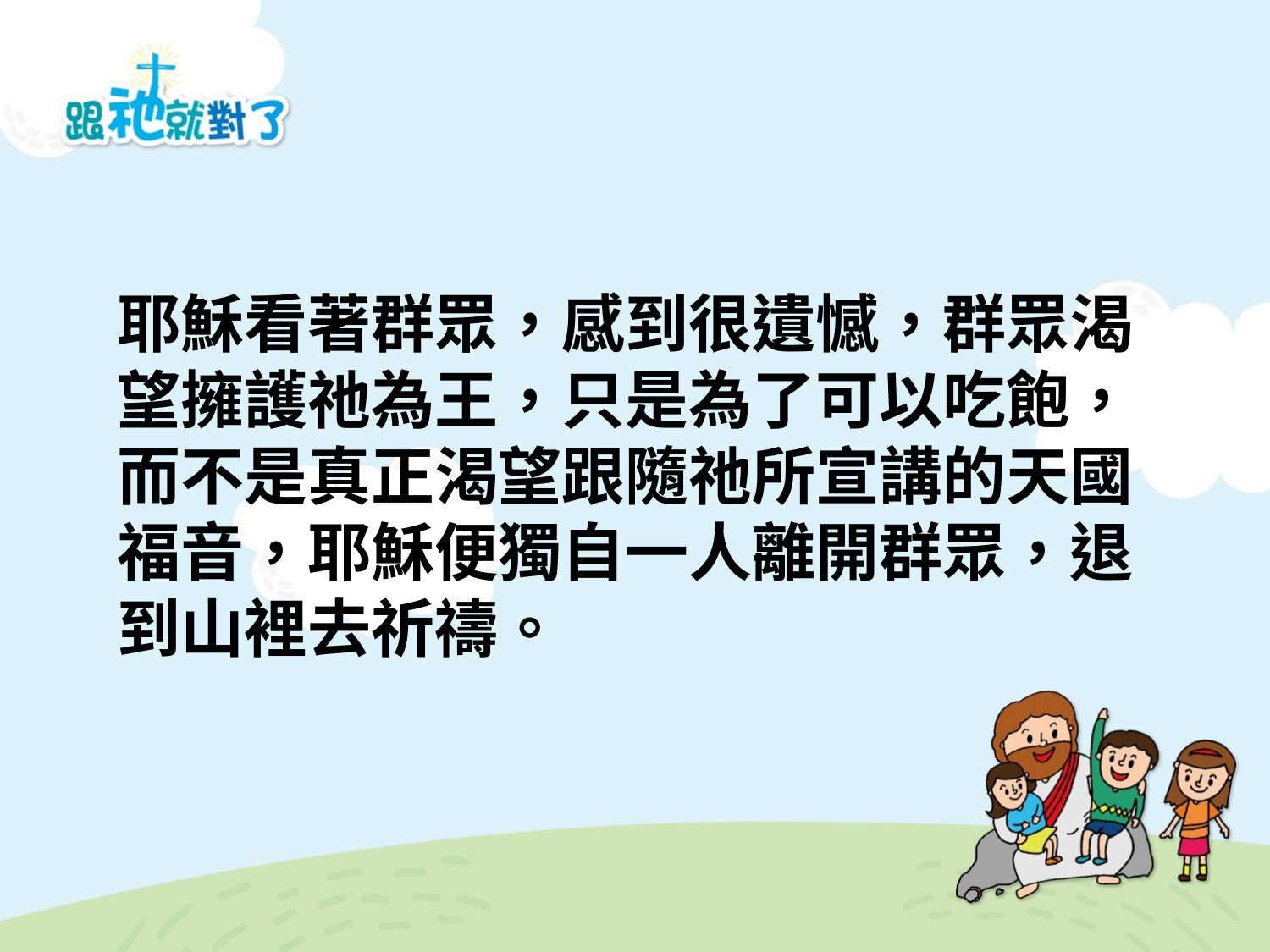

耶穌看著群眾，感到很遺憾，群眾渴望擁護祂為王，只是為了可以吃飽，而不是真正渴望跟隨祂所宣講的天國福音，耶穌便獨自一人離開群眾，退到山裡去祈禱。